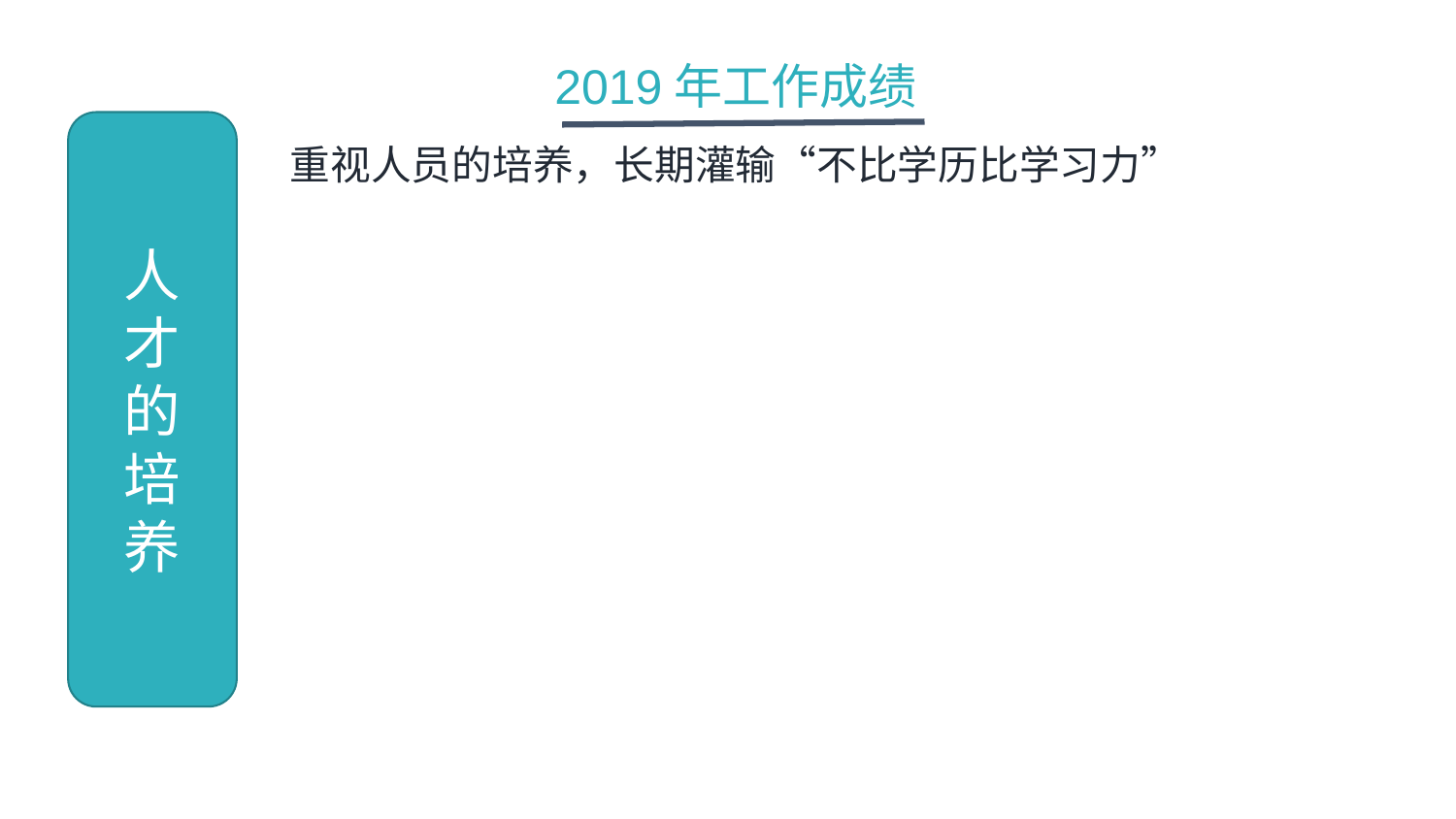

2019年工作成绩

人
才
的
培
养
重视人员的培养，长期灌输“不比学历比学习力”